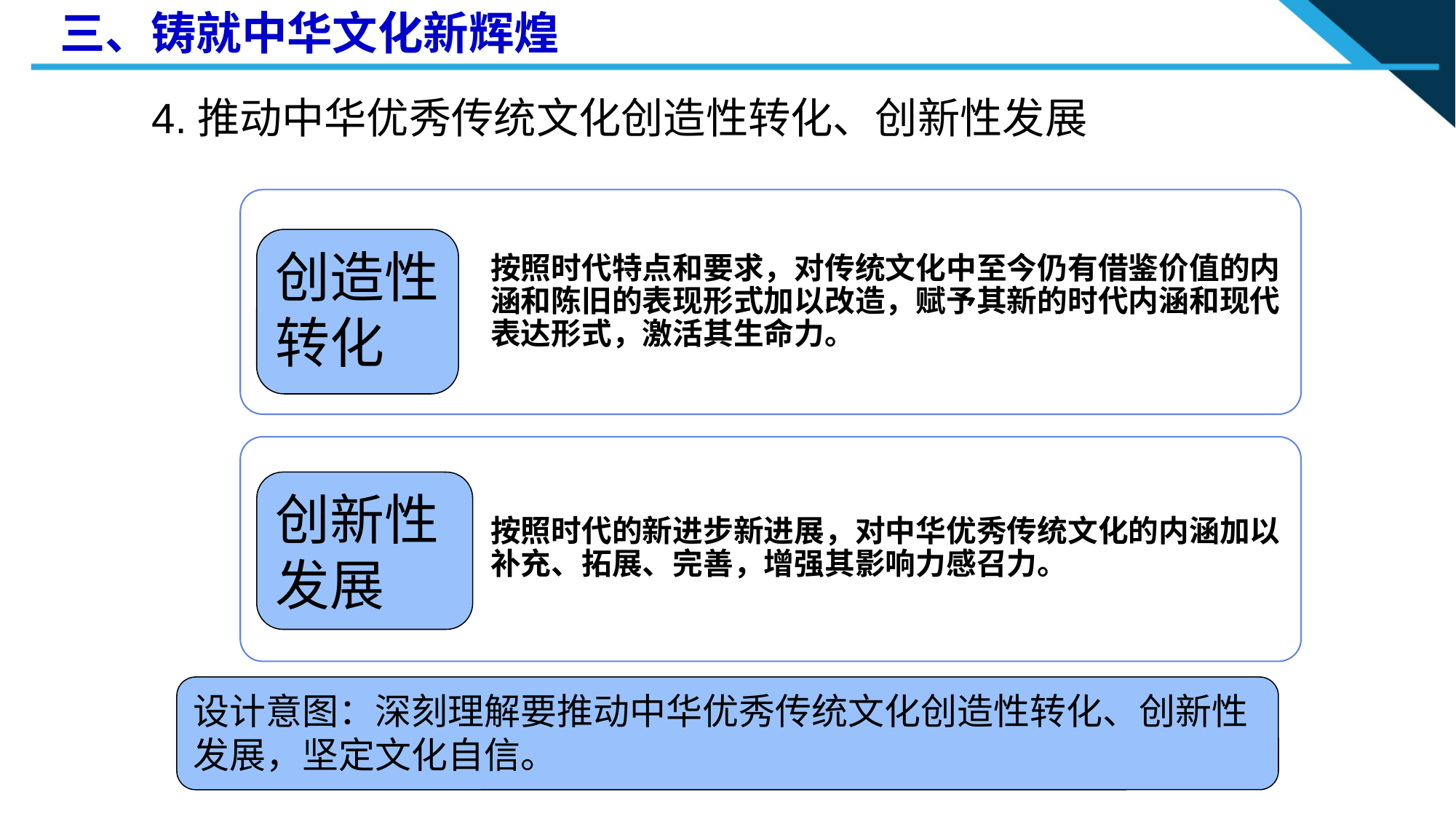

三、铸就中华文化新辉煌
4.推动中华优秀传统文化创造性转化、创新性发展
按照时代特点和要求，对传统文化中至今仍有借鉴价值的内涵和陈旧的表现形式加以改造，赋予其新的时代内涵和现代表达形式，激活其生命力。
按照时代的新进步新进展，对中华优秀传统文化的内涵加以补充、拓展、完善，增强其影响力感召力。
创造性转化
创新性发展
设计意图：深刻理解要推动中华优秀传统文化创造性转化、创新性发展，坚定文化自信。